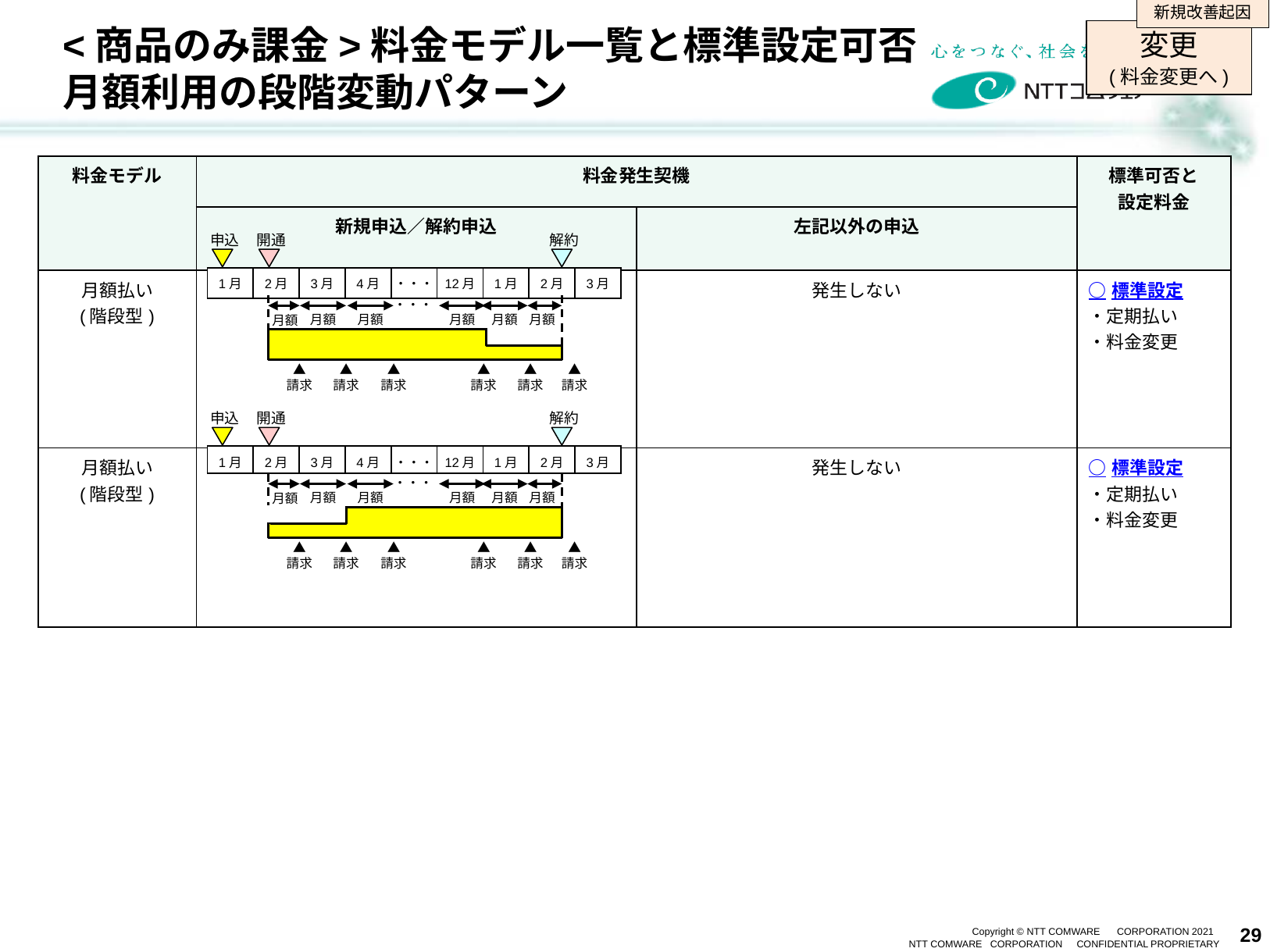

新規改善起因
# <商品のみ課金>料金モデル一覧と標準設定可否 月額利用の段階変動パターン
変更
(料金変更へ)
| 料金モデル | 料金発生契機 |  | 標準可否と 設定料金 |
| --- | --- | --- | --- |
|  | 新規申込／解約申込 | 左記以外の申込 |  |
| 月額払い (階段型) |  | 発生しない | ○標準設定 ・定期払い ・料金変更 |
| 月額払い (階段型) |  | 発生しない | ○標準設定 ・定期払い ・料金変更 |
申込
開通
解約

| 1月 | 2月 | 3月 | 4月 | ・・・ | 12月 | 1月 | 2月 | 3月 |
| --- | --- | --- | --- | --- | --- | --- | --- | --- |
・・・
月額
月額
月額
月額
月額
月額

▲
請求
▲
請求
▲
請求
▲
請求
▲
請求
▲
請求
申込
開通
解約

| 1月 | 2月 | 3月 | 4月 | ・・・ | 12月 | 1月 | 2月 | 3月 |
| --- | --- | --- | --- | --- | --- | --- | --- | --- |
・・・
月額
月額
月額
月額
月額
月額

▲
請求
▲
請求
▲
請求
▲
請求
▲
請求
▲
請求